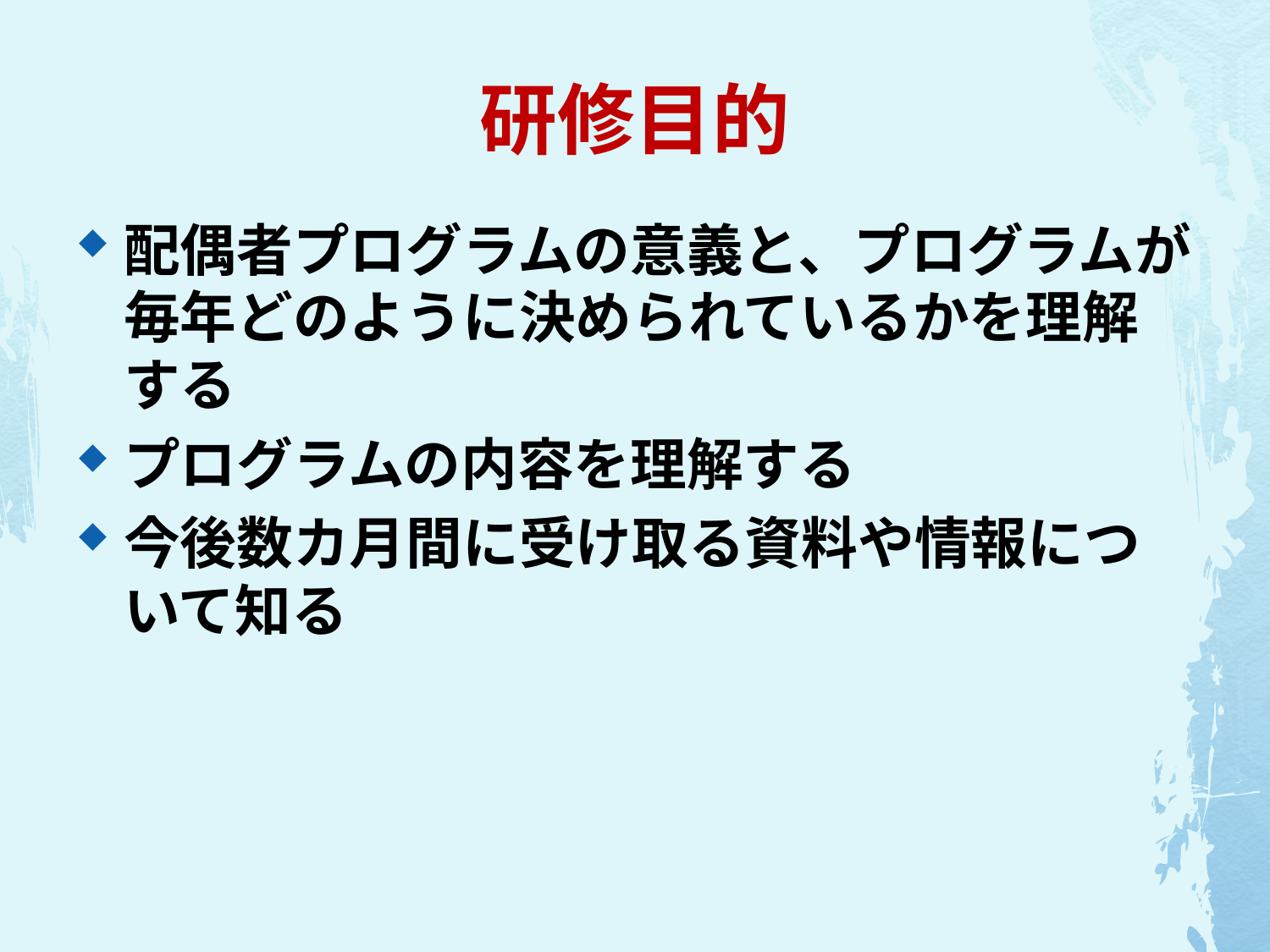

# 研修目的
配偶者プログラムの意義と、プログラムが毎年どのように決められているかを理解する
プログラムの内容を理解する
今後数カ月間に受け取る資料や情報について知る